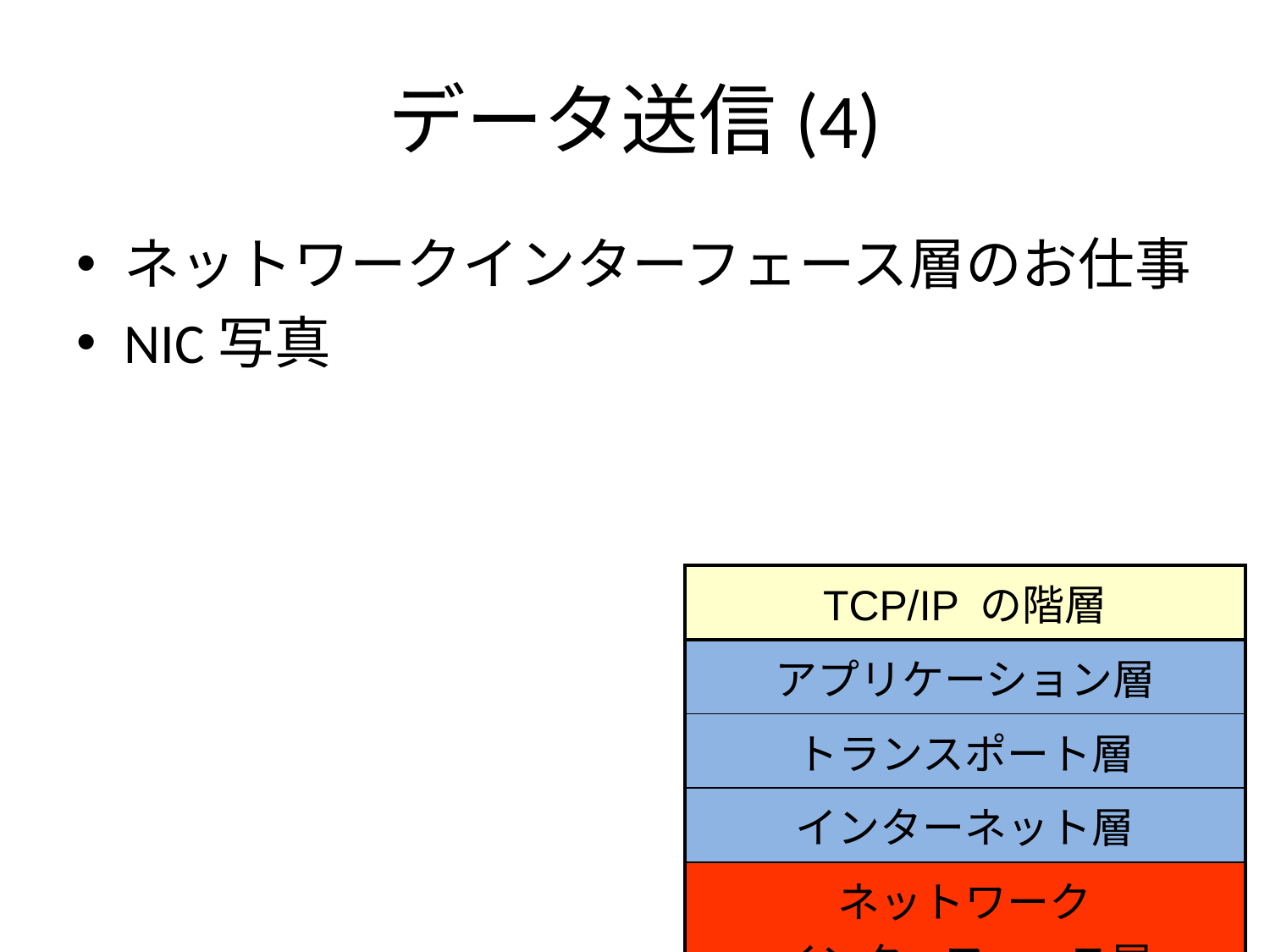

# データ送信(4)
ネットワークインターフェース層のお仕事
NIC写真
| TCP/IP の階層 |
| --- |
| アプリケーション層 |
| トランスポート層 |
| インターネット層 |
| ネットワーク インターフェース層 |